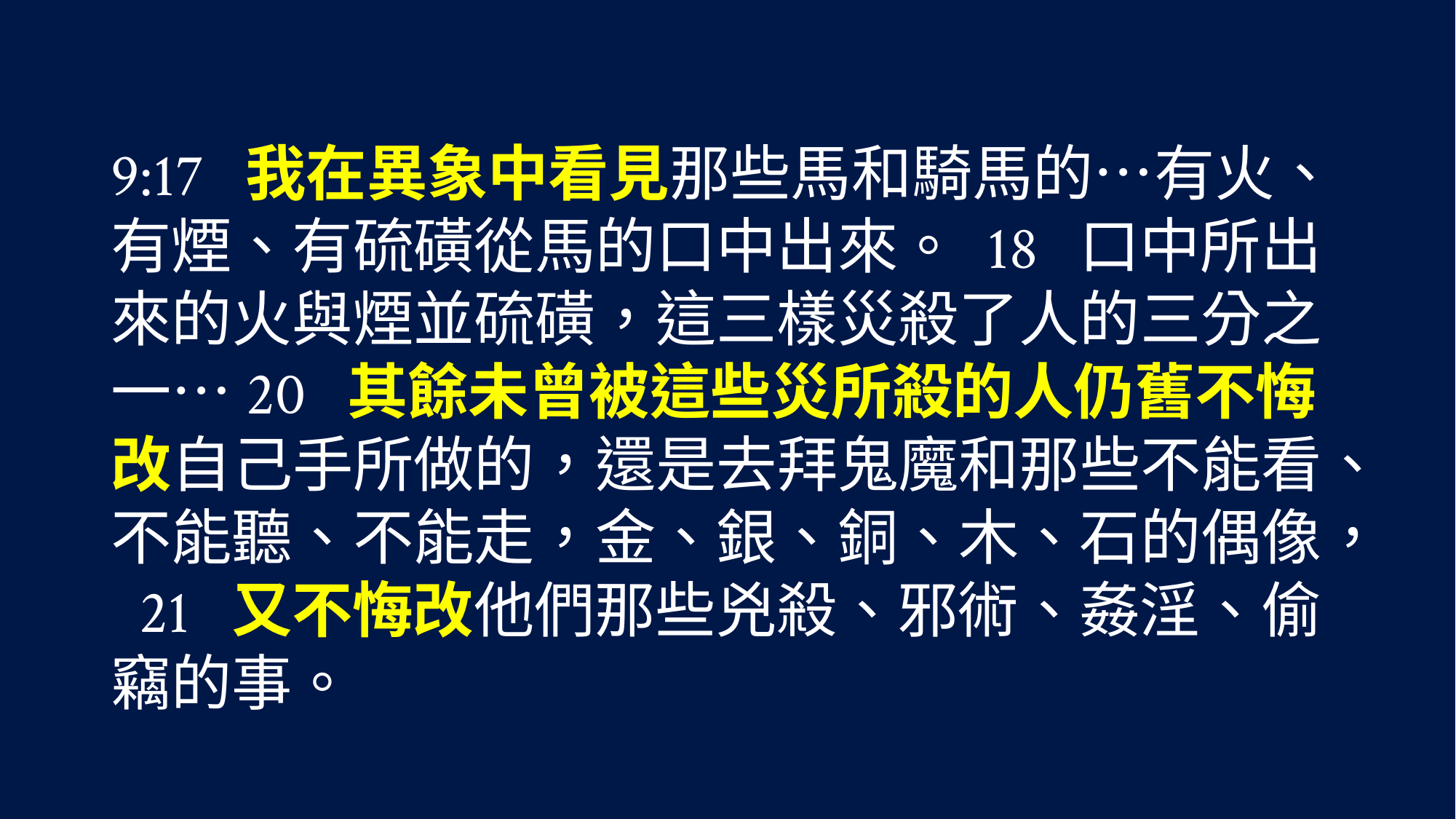

9:17  我在異象中看見那些馬和騎馬的…有火、有煙、有硫磺從馬的口中出來。 18  口中所出來的火與煙並硫磺，這三樣災殺了人的三分之一…20  其餘未曾被這些災所殺的人仍舊不悔改自己手所做的，還是去拜鬼魔和那些不能看、不能聽、不能走，金、銀、銅、木、石的偶像， 21  又不悔改他們那些兇殺、邪術、姦淫、偷竊的事。